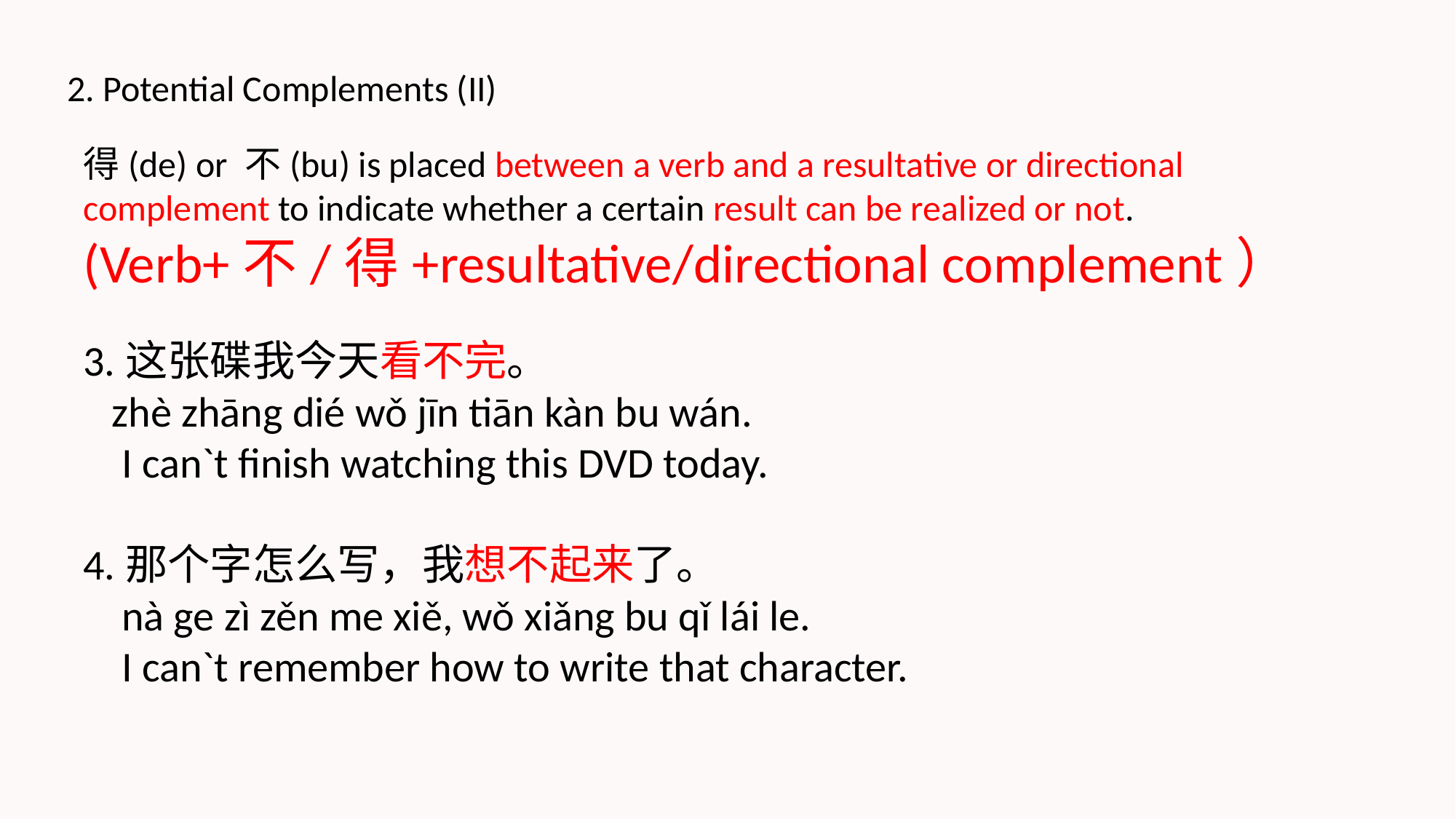

2. Potential Complements (II)
得(de) or 不(bu) is placed between a verb and a resultative or directional complement to indicate whether a certain result can be realized or not.
(Verb+不/得+resultative/directional complement）
3.这张碟我今天看不完。
   zhè zhāng dié wǒ jīn tiān kàn bu wán.
    I can`t finish watching this DVD today.

4.那个字怎么写，我想不起来了。
    nà ge zì zěn me xiě, wǒ xiǎng bu qǐ lái le.
    I can`t remember how to write that character.